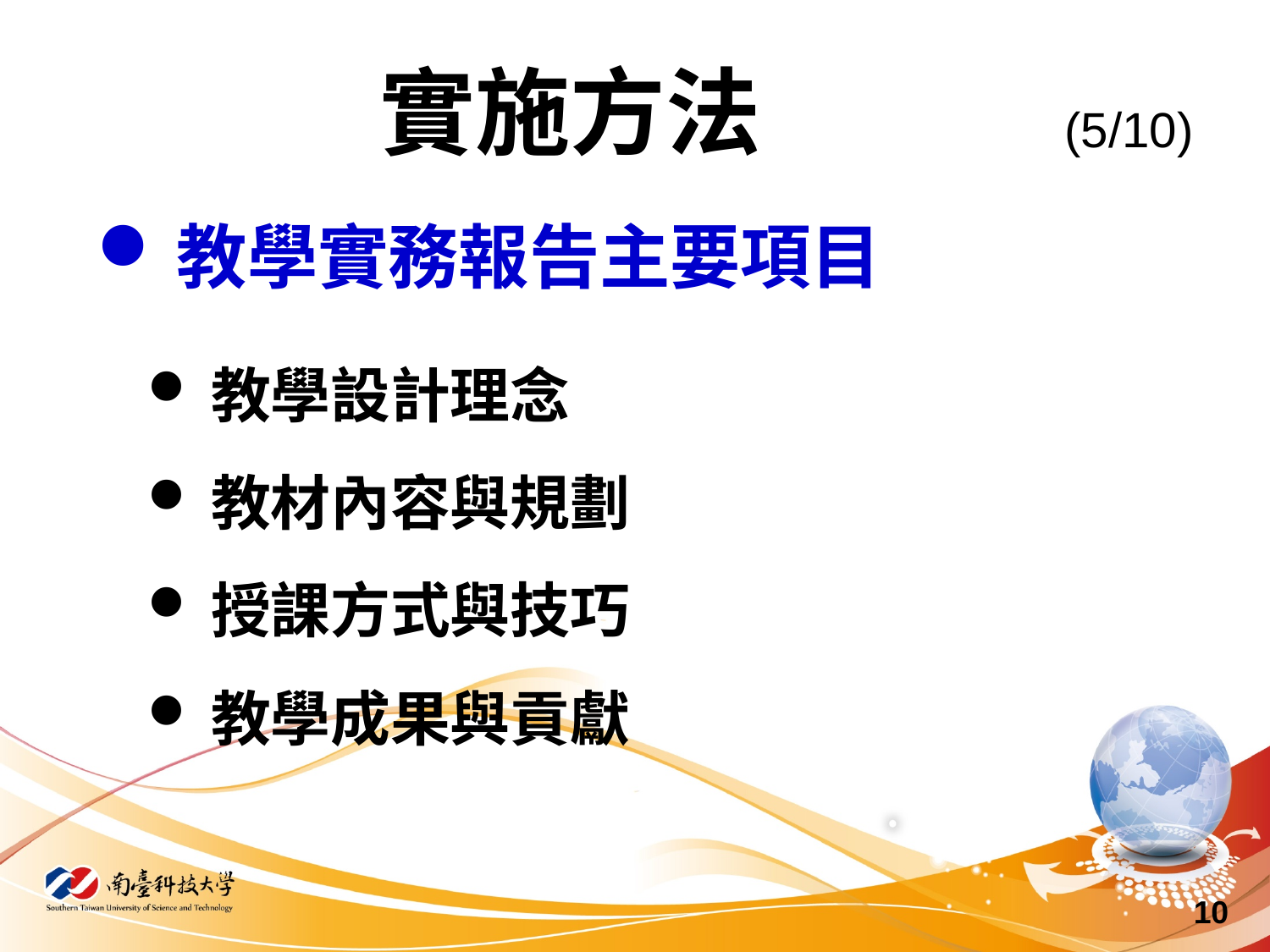

實施方法             (5/10)
教學實務報告主要項目
教學設計理念
教材內容與規劃
授課方式與技巧
教學成果與貢獻
10